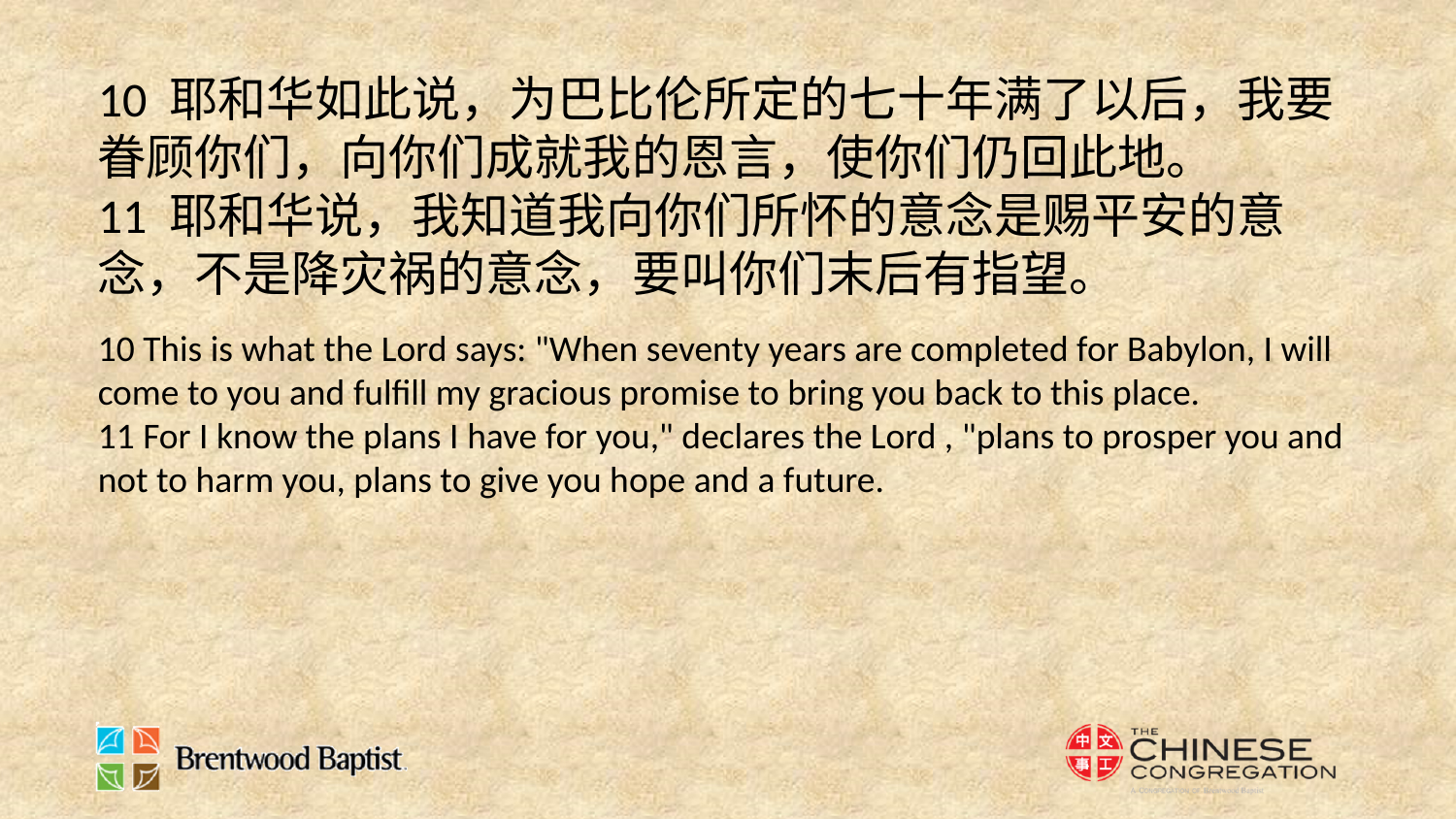

10 耶和华如此说，为巴比伦所定的七十年满了以后，我要眷顾你们，向你们成就我的恩言，使你们仍回此地。
11 耶和华说，我知道我向你们所怀的意念是赐平安的意念，不是降灾祸的意念，要叫你们末后有指望。

10 This is what the Lord says: "When seventy years are completed for Babylon, I will come to you and fulfill my gracious promise to bring you back to this place.
11 For I know the plans I have for you," declares the Lord , "plans to prosper you and not to harm you, plans to give you hope and a future.